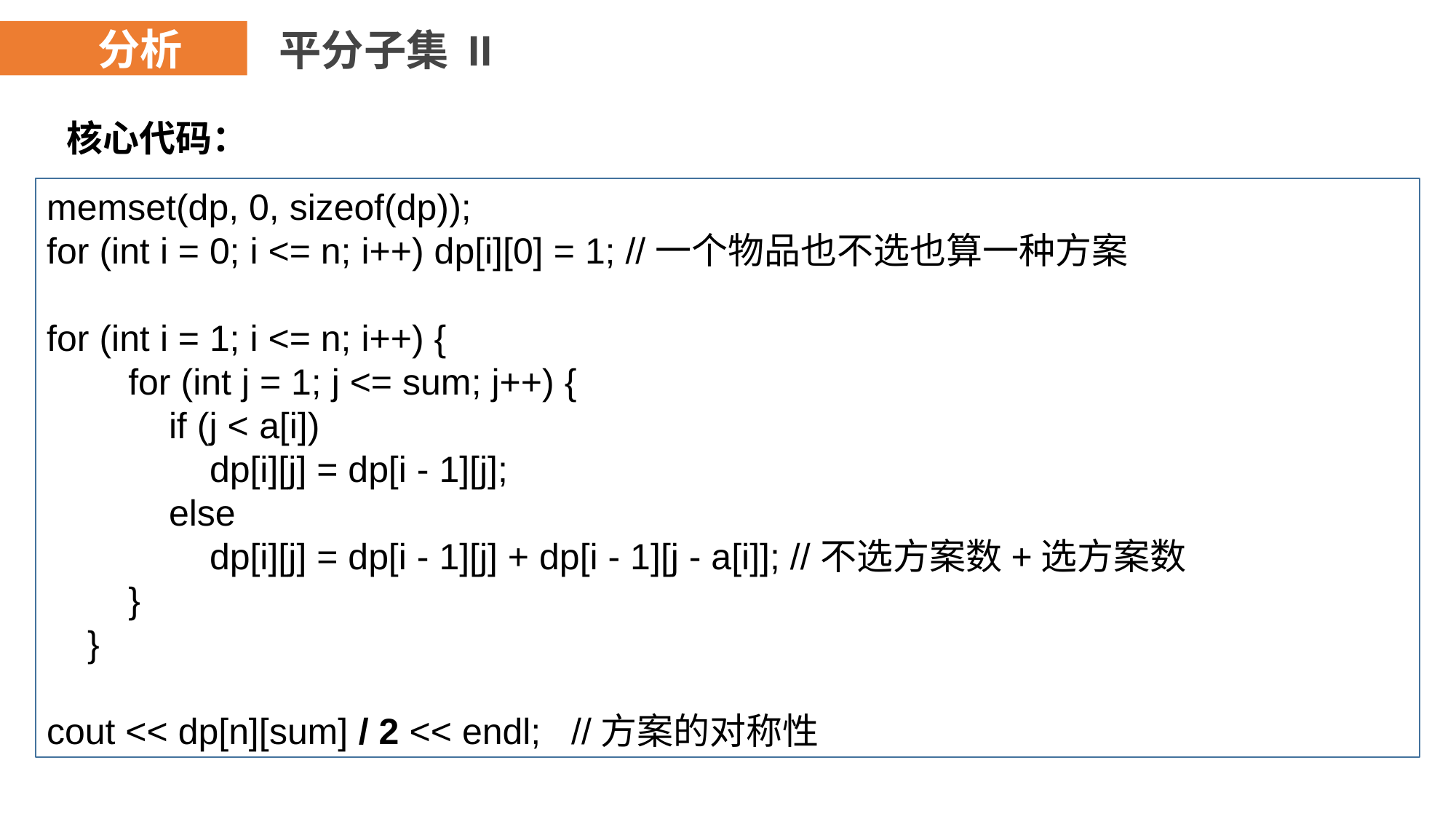

分析
平分子集 II

核心代码：
memset(dp, 0, sizeof(dp));
for (int i = 0; i <= n; i++) dp[i][0] = 1; //一个物品也不选也算一种方案

for (int i = 1; i <= n; i++) {
        for (int j = 1; j <= sum; j++) {
            if (j < a[i])
                dp[i][j] = dp[i - 1][j];
            else
                dp[i][j] = dp[i - 1][j] + dp[i - 1][j - a[i]]; //不选方案数+选方案数
        }
    }

cout << dp[n][sum] / 2 << endl;   //方案的对称性